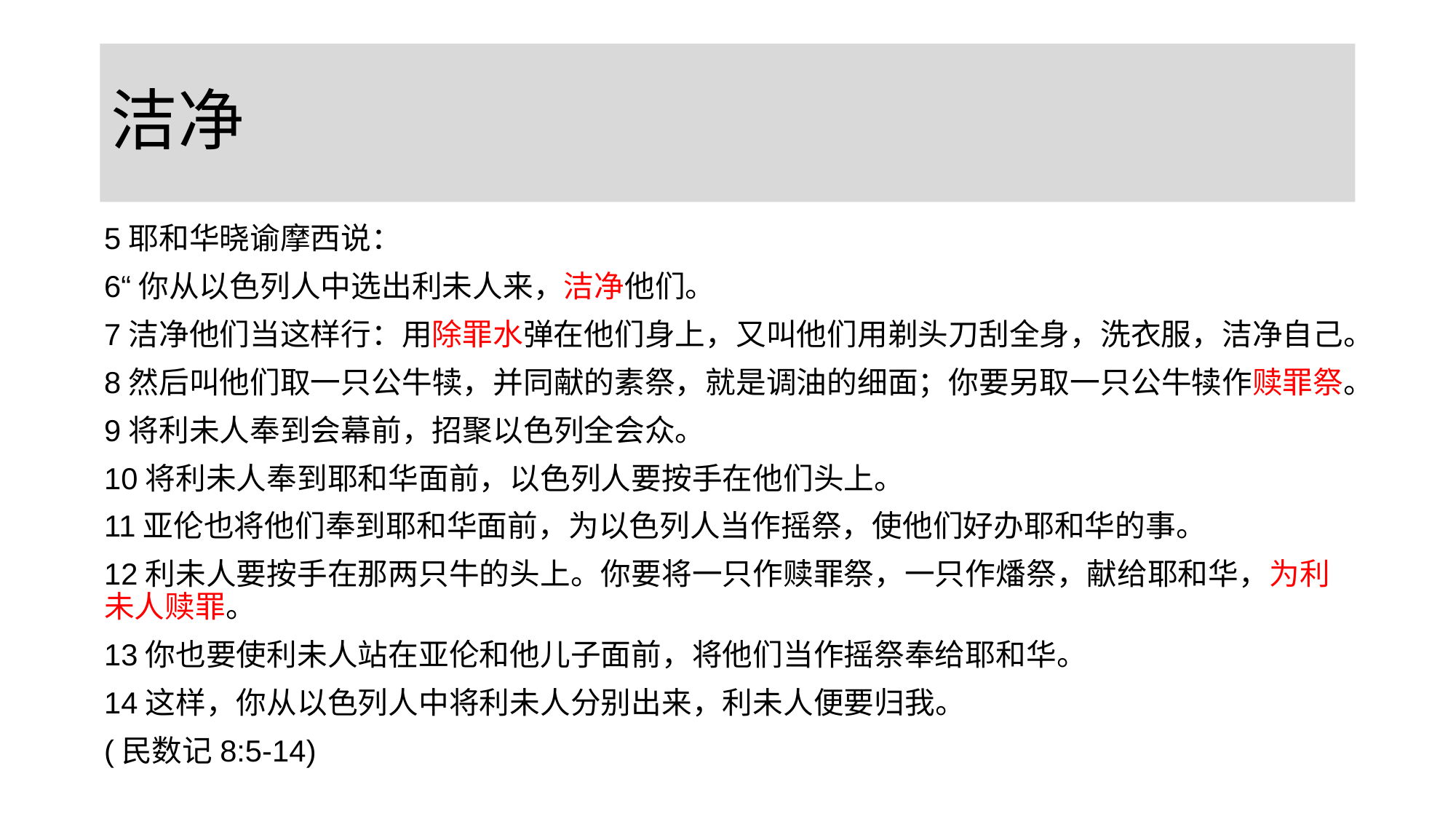

# 洁净
5耶和华晓谕摩西说：
6“你从以色列人中选出利未人来，洁净他们。
7洁净他们当这样行：用除罪水弹在他们身上，又叫他们用剃头刀刮全身，洗衣服，洁净自己。
8然后叫他们取一只公牛犊，并同献的素祭，就是调油的细面；你要另取一只公牛犊作赎罪祭。
9将利未人奉到会幕前，招聚以色列全会众。
10将利未人奉到耶和华面前，以色列人要按手在他们头上。
11亚伦也将他们奉到耶和华面前，为以色列人当作摇祭，使他们好办耶和华的事。
12利未人要按手在那两只牛的头上。你要将一只作赎罪祭，一只作燔祭，献给耶和华，为利未人赎罪。
13你也要使利未人站在亚伦和他儿子面前，将他们当作摇祭奉给耶和华。
14这样，你从以色列人中将利未人分别出来，利未人便要归我。
(民数记8:5-14)